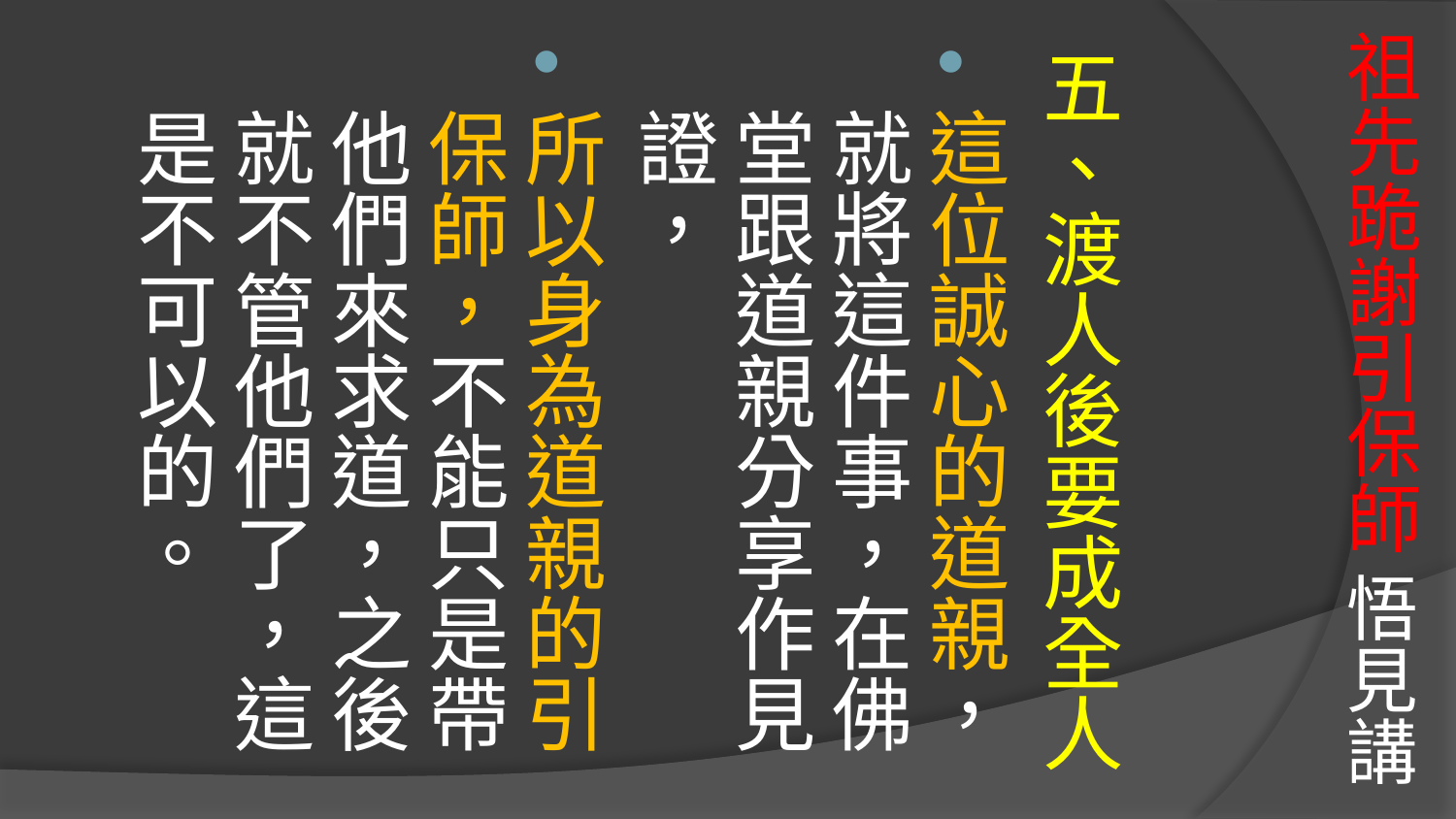

# 祖先跪謝引保師 悟見講
五、渡人後要成全人
這位誠心的道親，就將這件事，在佛堂跟道親分享作見證，
所以身為道親的引保師，不能只是帶他們來求道，之後就不管他們了，這是不可以的。